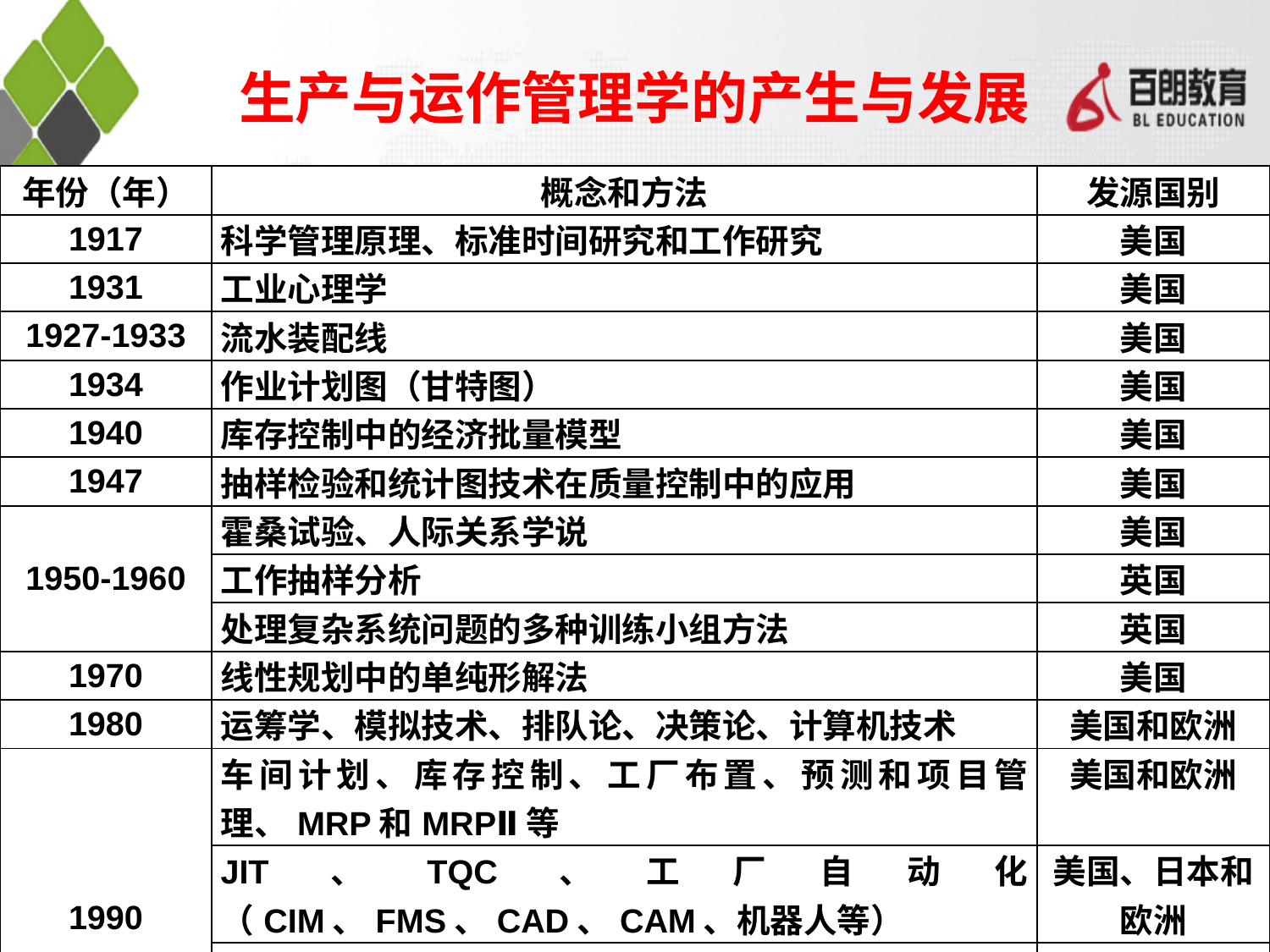

生产与运作管理学的产生与发展
| 年份（年） | 概念和方法 | 发源国别 |
| --- | --- | --- |
| 1917 | 科学管理原理、标准时间研究和工作研究 | 美国 |
| 1931 | 工业心理学 | 美国 |
| 1927-1933 | 流水装配线 | 美国 |
| 1934 | 作业计划图（甘特图） | 美国 |
| 1940 | 库存控制中的经济批量模型 | 美国 |
| 1947 | 抽样检验和统计图技术在质量控制中的应用 | 美国 |
| 1950-1960 | 霍桑试验、人际关系学说 | 美国 |
|  | 工作抽样分析 | 英国 |
|  | 处理复杂系统问题的多种训练小组方法 | 英国 |
| 1970 | 线性规划中的单纯形解法 | 美国 |
| 1980 | 运筹学、模拟技术、排队论、决策论、计算机技术 | 美国和欧洲 |
| 1990 | 车间计划、库存控制、工厂布置、预测和项目管理、MRP和MRPⅡ等 | 美国和欧洲 |
|  | JIT、TQC、工厂自动化（CIM、FMS、CAD、CAM、机器人等） | 美国、日本和欧洲 |
|  | TQM、ISO9000、流程再造（BPR）、企业资源计划（ERP），并行工程（CE）、敏捷制造（AM）、精益生产（LP）、电子商务、因特网、供应链管理。 | 美国、日本和欧洲 |